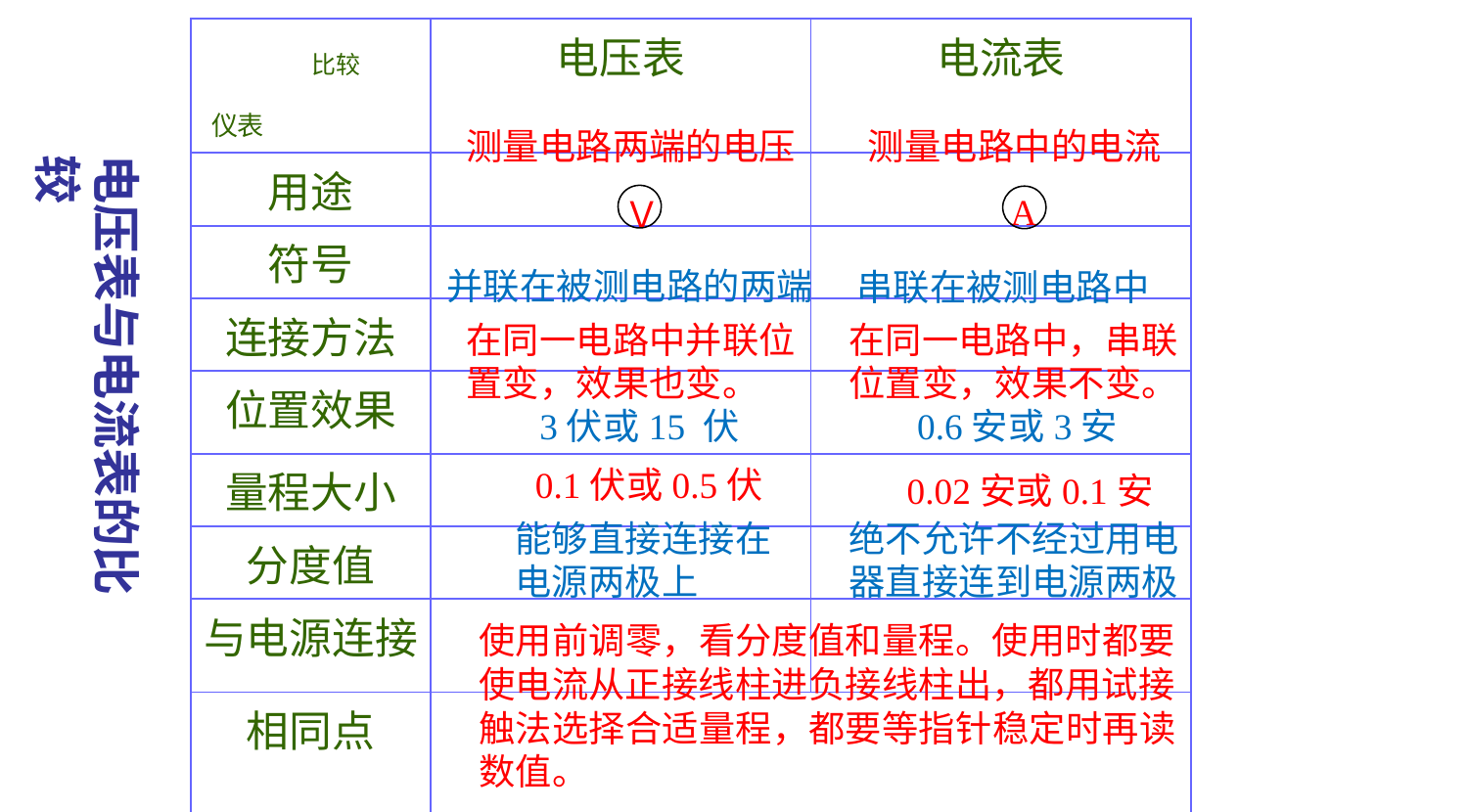

| 比较　 仪表 | 电压表 | 电流表 |
| --- | --- | --- |
| 用途 |  |  |
| 符号 |  |  |
| 连接方法 |  |  |
| 位置效果 |  |  |
| 量程大小 |  |  |
| 分度值 |  |  |
| 与电源连接 |  |  |
| 相同点 |  |  |
测量电路两端的电压
测量电路中的电流

电压表与电流表的比较
A

Ｖ

并联在被测电路的两端
串联在被测电路中
在同一电路中，串联位置变，效果不变。
在同一电路中并联位置变，效果也变。
3伏或15 伏
0.6安或3安
0.1伏或0.5伏
0.02安或0.1安
能够直接连接在电源两极上
绝不允许不经过用电器直接连到电源两极
使用前调零，看分度值和量程。使用时都要使电流从正接线柱进负接线柱出，都用试接触法选择合适量程，都要等指针稳定时再读数值。